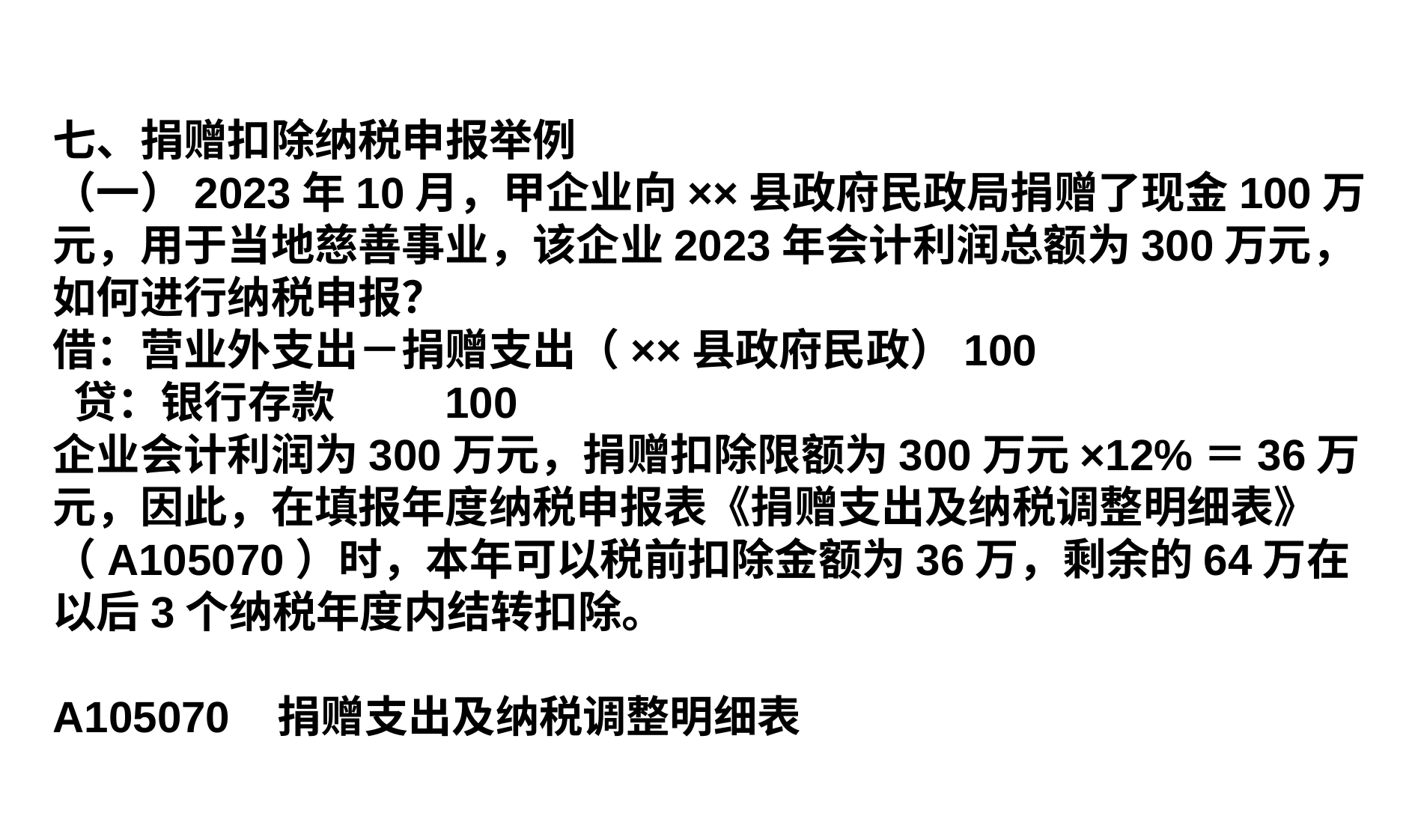

七、捐赠扣除纳税申报举例
（一）2023年10月，甲企业向××县政府民政局捐赠了现金100万元，用于当地慈善事业，该企业2023年会计利润总额为300万元，如何进行纳税申报？
借：营业外支出－捐赠支出（××县政府民政）100
 贷：银行存款          100
企业会计利润为300万元，捐赠扣除限额为300万元×12%＝36万元，因此，在填报年度纳税申报表《捐赠支出及纳税调整明细表》（A105070）时，本年可以税前扣除金额为36万，剩余的64万在以后3个纳税年度内结转扣除。

A105070	捐赠支出及纳税调整明细表